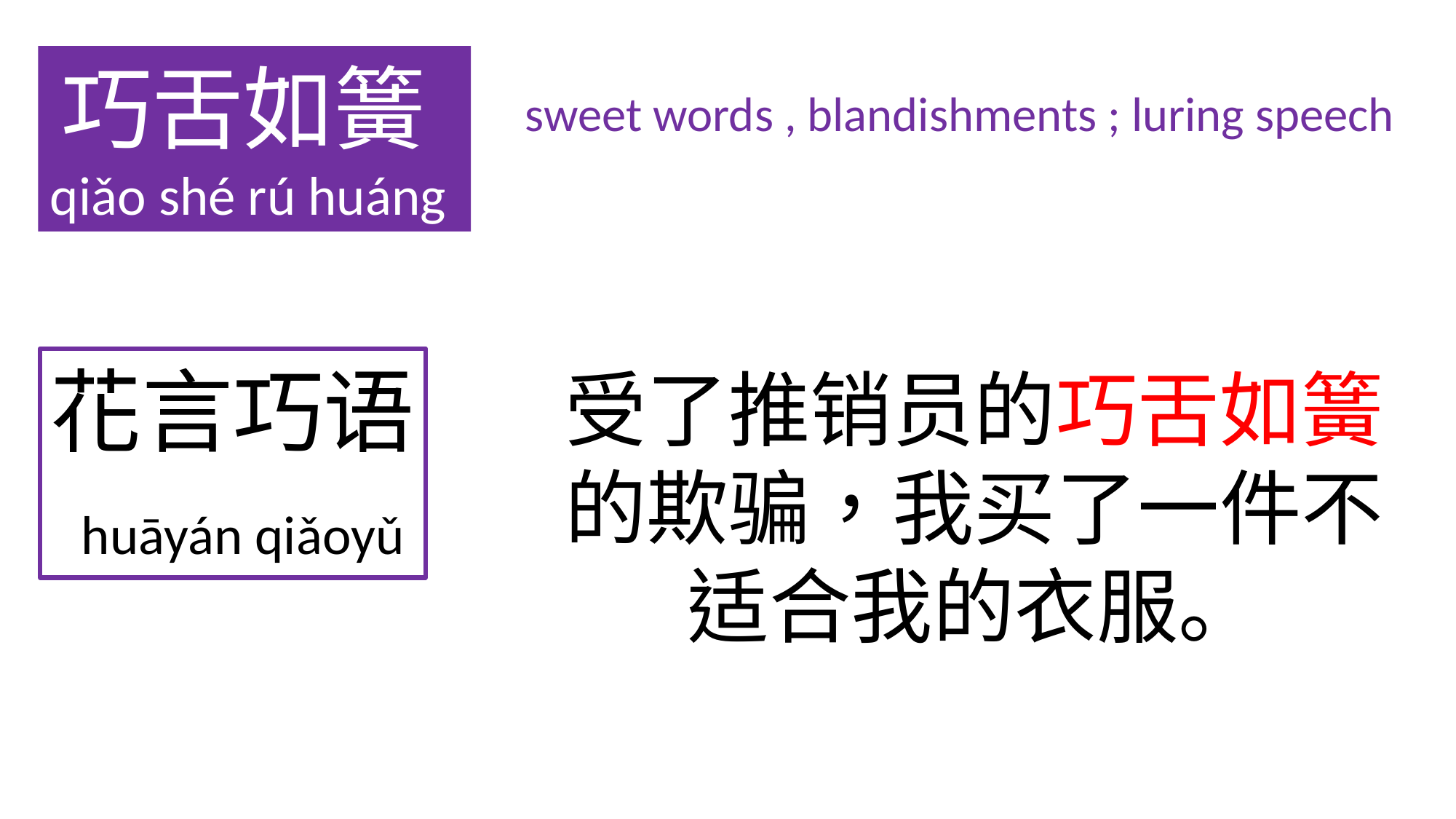

巧舌如簧qiǎo shé rú huáng
sweet words , blandishments ; luring speech
花言巧语
 huāyán qiǎoyǔ
受了推销员的巧舌如簧的欺骗，我买了一件不适合我的衣服。